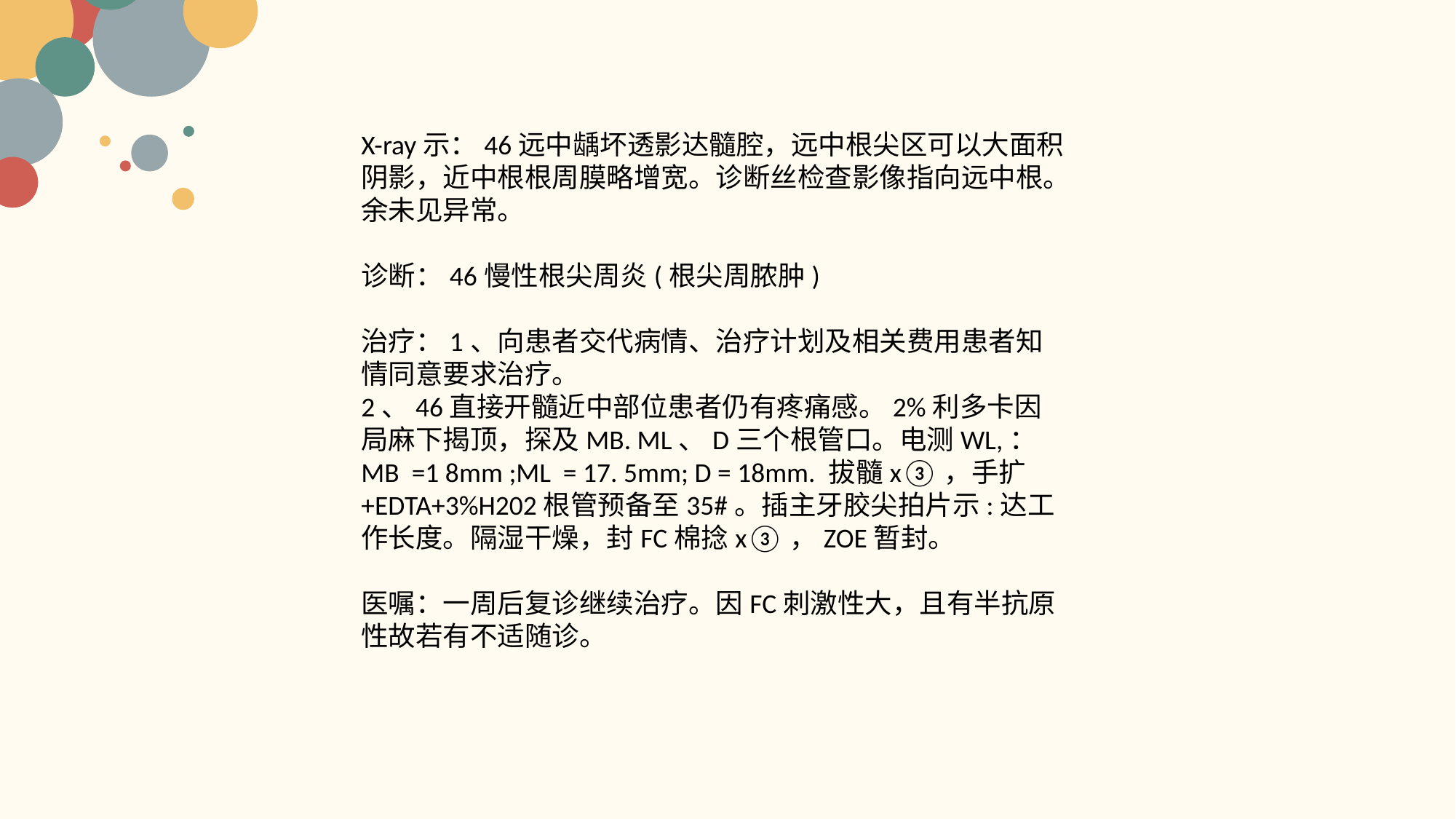

X-ray示：46远中龋坏透影达髓腔，远中根尖区可以大面积阴影，近中根根周膜略增宽。诊断丝检查影像指向远中根。余未见异常。

诊断：46慢性根尖周炎(根尖周脓肿)

治疗：1、向患者交代病情、治疗计划及相关费用患者知情同意要求治疗。
2、46直接开髓近中部位患者仍有疼痛感。2%利多卡因局麻下揭顶，探及MB. ML、D三个根管口。电测WL,：MB  =1 8mm ;ML  = 17. 5mm; D = 18mm. 拔髓x③，手扩+EDTA+3%H202根管预备至35#。插主牙胶尖拍片示:达工作长度。隔湿干燥，封FC棉捻x③，ZOE暂封。

医嘱：一周后复诊继续治疗。因FC刺激性大，且有半抗原性故若有不适随诊。